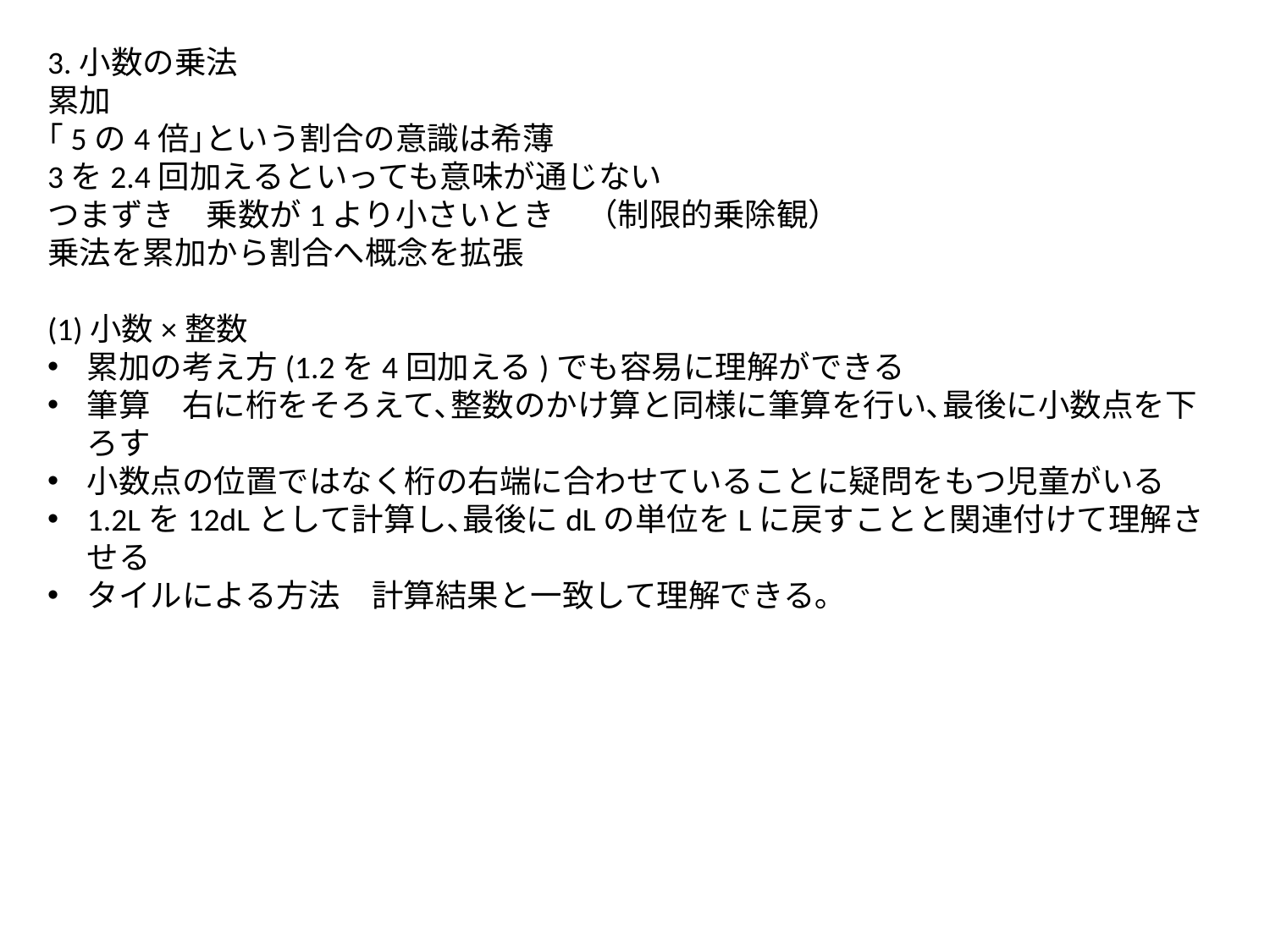

3.小数の乗法
累加
｢5の4倍｣という割合の意識は希薄
3を2.4回加えるといっても意味が通じない
つまずき　乗数が1より小さいとき　（制限的乗除観）
乗法を累加から割合へ概念を拡張

(1)小数×整数
累加の考え方(1.2を4回加える)でも容易に理解ができる
筆算　右に桁をそろえて､整数のかけ算と同様に筆算を行い､最後に小数点を下ろす
小数点の位置ではなく桁の右端に合わせていることに疑問をもつ児童がいる
1.2Lを12dLとして計算し､最後にdLの単位をLに戻すことと関連付けて理解させる
タイルによる方法　計算結果と一致して理解できる｡